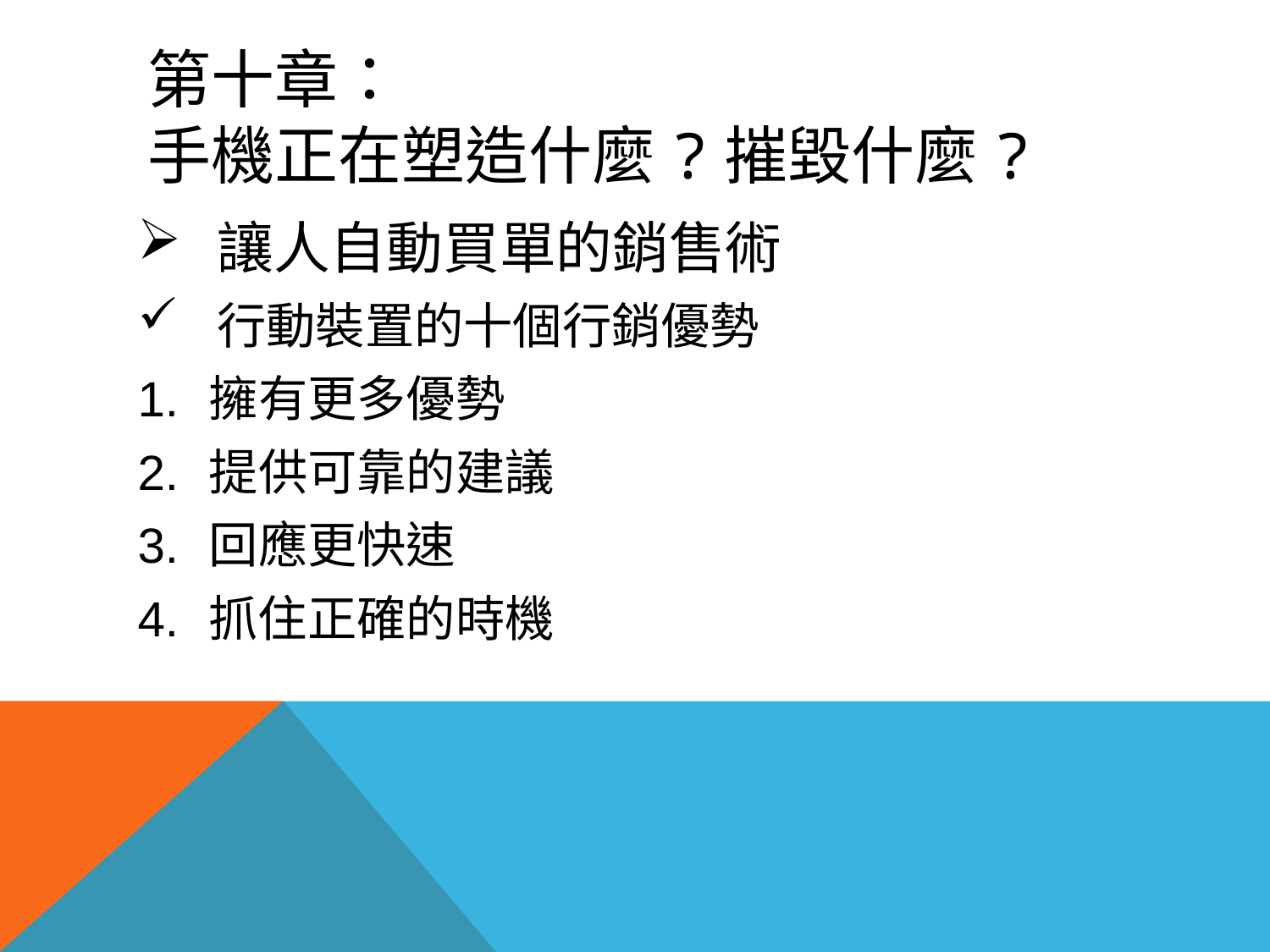

# 第十章： 手機正在塑造什麼?摧毀什麼?
讓人自動買單的銷售術
行動裝置的十個行銷優勢
擁有更多優勢
提供可靠的建議
回應更快速
抓住正確的時機